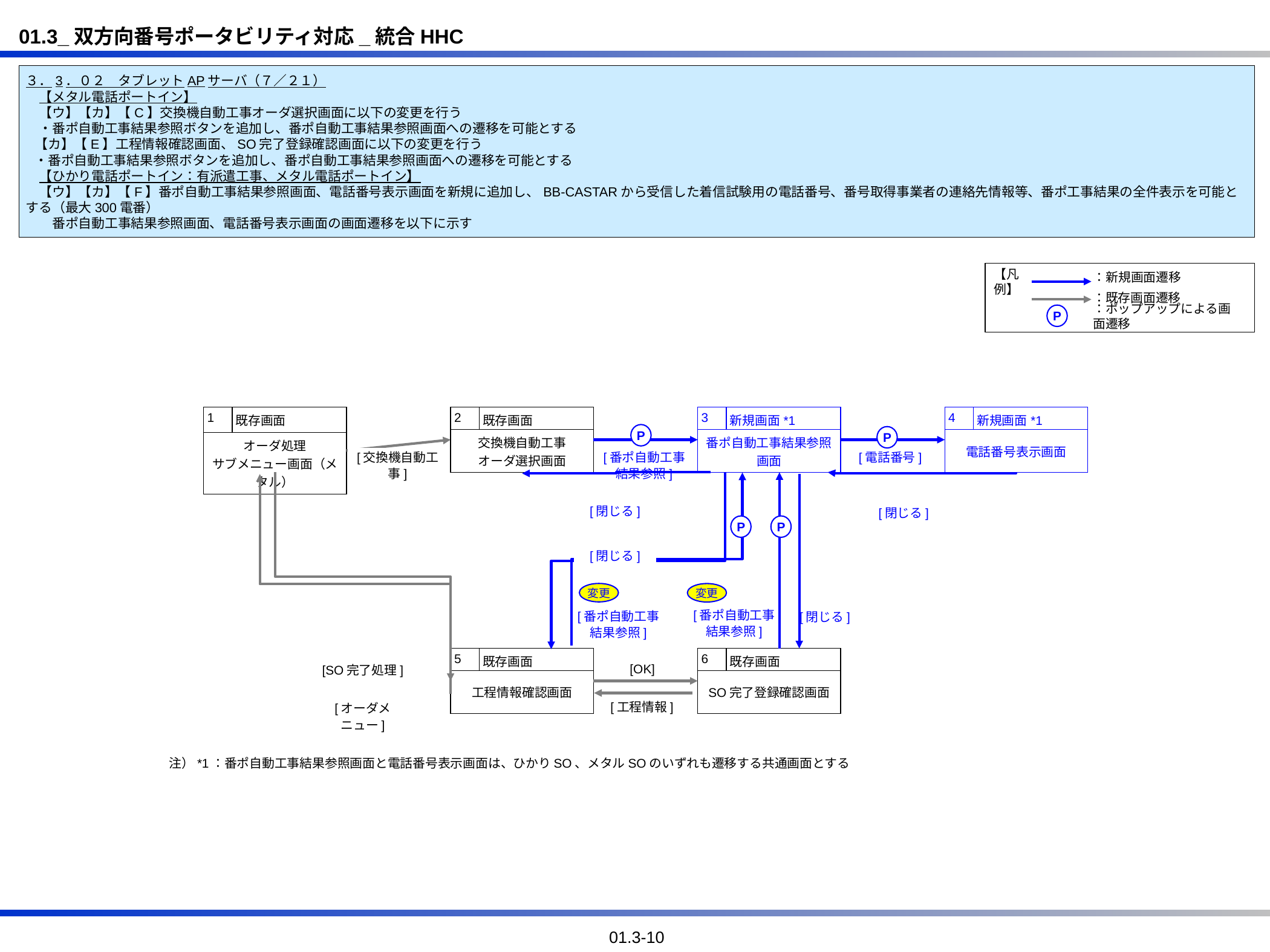

３．3．０２　タブレットAPサーバ（７／２１）
　【メタル電話ポートイン】
　【ウ】【カ】【C】交換機自動工事オーダ選択画面に以下の変更を行う
　・番ポ自動工事結果参照ボタンを追加し、番ポ自動工事結果参照画面への遷移を可能とする
  【カ】【E】工程情報確認画面、SO完了登録確認画面に以下の変更を行う
  ・番ポ自動工事結果参照ボタンを追加し、番ポ自動工事結果参照画面への遷移を可能とする
　【ひかり電話ポートイン：有派遣工事、メタル電話ポートイン】
　【ウ】【カ】【F】番ポ自動工事結果参照画面、電話番号表示画面を新規に追加し、BB-CASTARから受信した着信試験用の電話番号、番号取得事業者の連絡先情報等、番ポ工事結果の全件表示を可能とする（最大300電番）
　　番ポ自動工事結果参照画面、電話番号表示画面の画面遷移を以下に示す

：新規画面遷移
【凡例】
：既存画面遷移
：ポップアップによる画面遷移
P
| 1 | 既存画面 |
| --- | --- |
| オーダ処理 サブメニュー画面（メタル） |  |
| 2 | 既存画面 |
| --- | --- |
| 交換機自動工事 オーダ選択画面 |  |
| 3 | 新規画面\*1 |
| --- | --- |
| 番ポ自動工事結果参照画面 |  |
| 4 | 新規画面\*1 |
| --- | --- |
| 電話番号表示画面 |  |
P
P
[交換機自動工事]
[番ポ自動工事結果参照]
[電話番号]

[閉じる]
[閉じる]
P
P
[閉じる]
変更
変更
[番ポ自動工事結果参照]
[番ポ自動工事結果参照]
[閉じる]
| 5 | 既存画面 |
| --- | --- |
| 工程情報確認画面 |  |
| 6 | 既存画面 |
| --- | --- |
| SO完了登録確認画面 |  |
[OK]
[SO完了処理]
[工程情報]
[オーダメニュー]
注）*1：番ポ自動工事結果参照画面と電話番号表示画面は、ひかりSO、メタルSOのいずれも遷移する共通画面とする
01.3-10